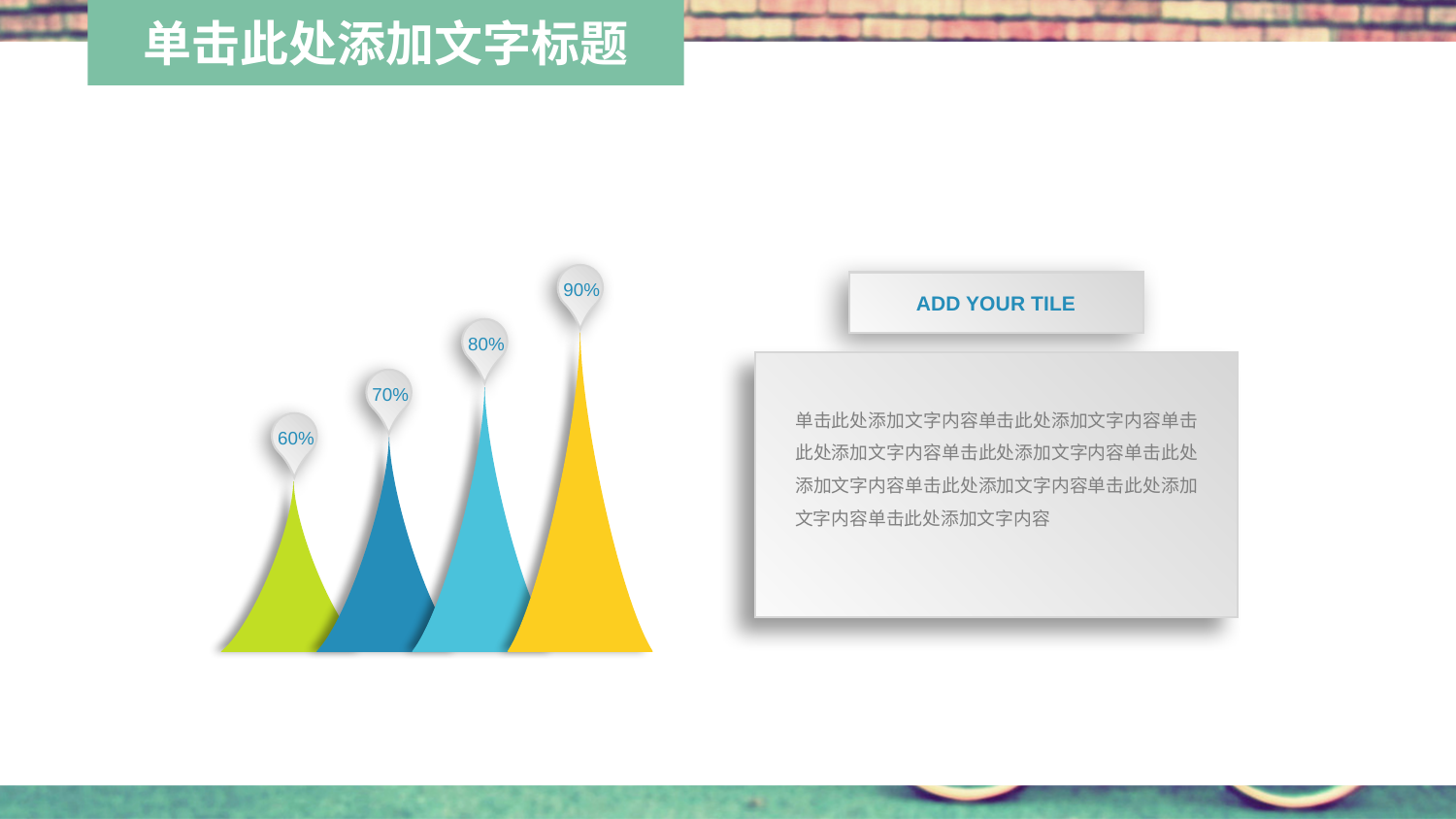

90%
ADD YOUR TILE

80%

单击此处添加文字内容单击此处添加文字内容单击此处添加文字内容单击此处添加文字内容单击此处添加文字内容单击此处添加文字内容单击此处添加文字内容单击此处添加文字内容

70%

60%